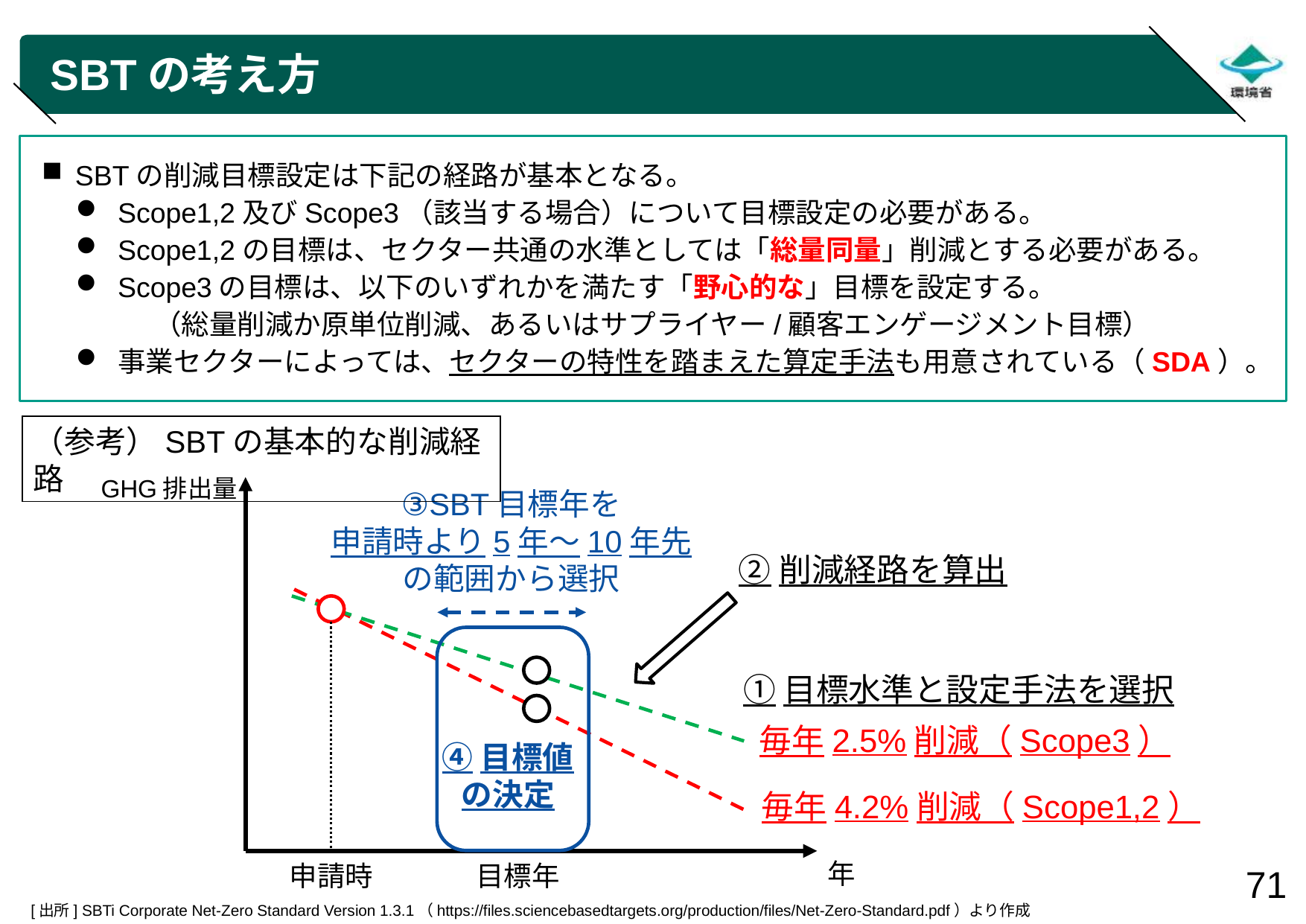

# SBTの考え方
SBTの削減目標設定は下記の経路が基本となる。
Scope1,2及びScope3（該当する場合）について目標設定の必要がある。
Scope1,2の目標は、セクター共通の水準としては「総量同量」削減とする必要がある。
Scope3の目標は、以下のいずれかを満たす「野心的な」目標を設定する。
　　　　（総量削減か原単位削減、あるいはサプライヤー/顧客エンゲージメント目標）
事業セクターによっては、セクターの特性を踏まえた算定手法も用意されている（SDA）。
（参考）SBTの基本的な削減経路
GHG排出量
③SBT目標年を
申請時より5年～10年先
の範囲から選択
②削減経路を算出

①目標水準と設定手法を選択

毎年2.5%削減（Scope3）
④目標値
の決定
毎年4.2%削減（Scope1,2）
年
申請時
目標年
[出所] SBTi Corporate Net-Zero Standard Version 1.3.1（https://files.sciencebasedtargets.org/production/files/Net-Zero-Standard.pdf）より作成